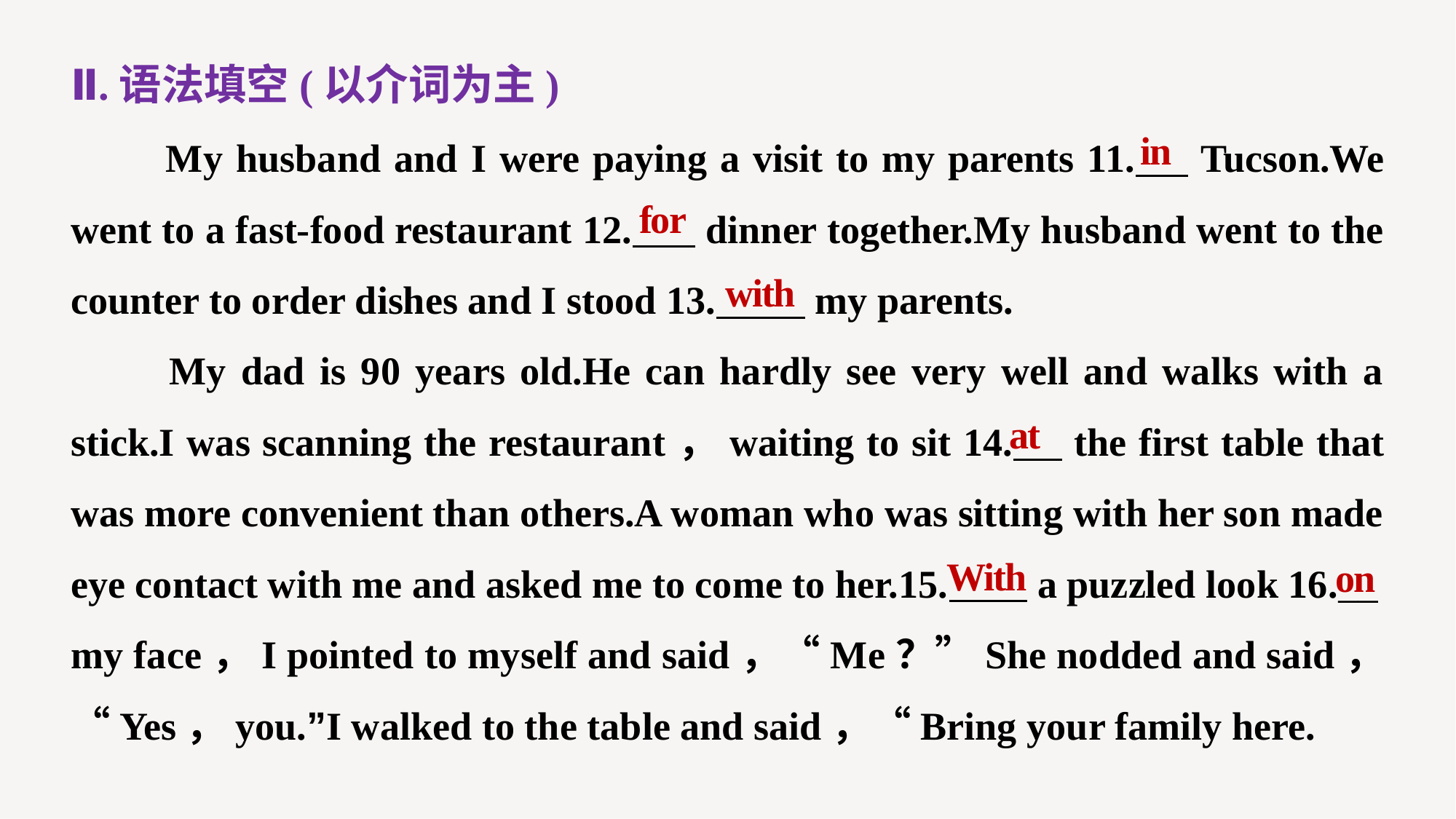

Ⅱ.语法填空(以介词为主)
　　My husband and I were paying a visit to my parents 11.     Tucson.We went to a fast-food restaurant 12.       dinner together.My husband went to the counter to order dishes and I stood 13.          my parents.
　　My dad is 90 years old.He can hardly see very well and walks with a stick.I was scanning the restaurant，waiting to sit 14.     the first table that was more convenient than others.A woman who was sitting with her son made eye contact with me and asked me to come to her.15.         a puzzled look 16.__
my face，I pointed to myself and said，“Me？”She nodded and said，“Yes，you.”I walked to the table and said，“Bring your family here.
in
for
with
at
With
on